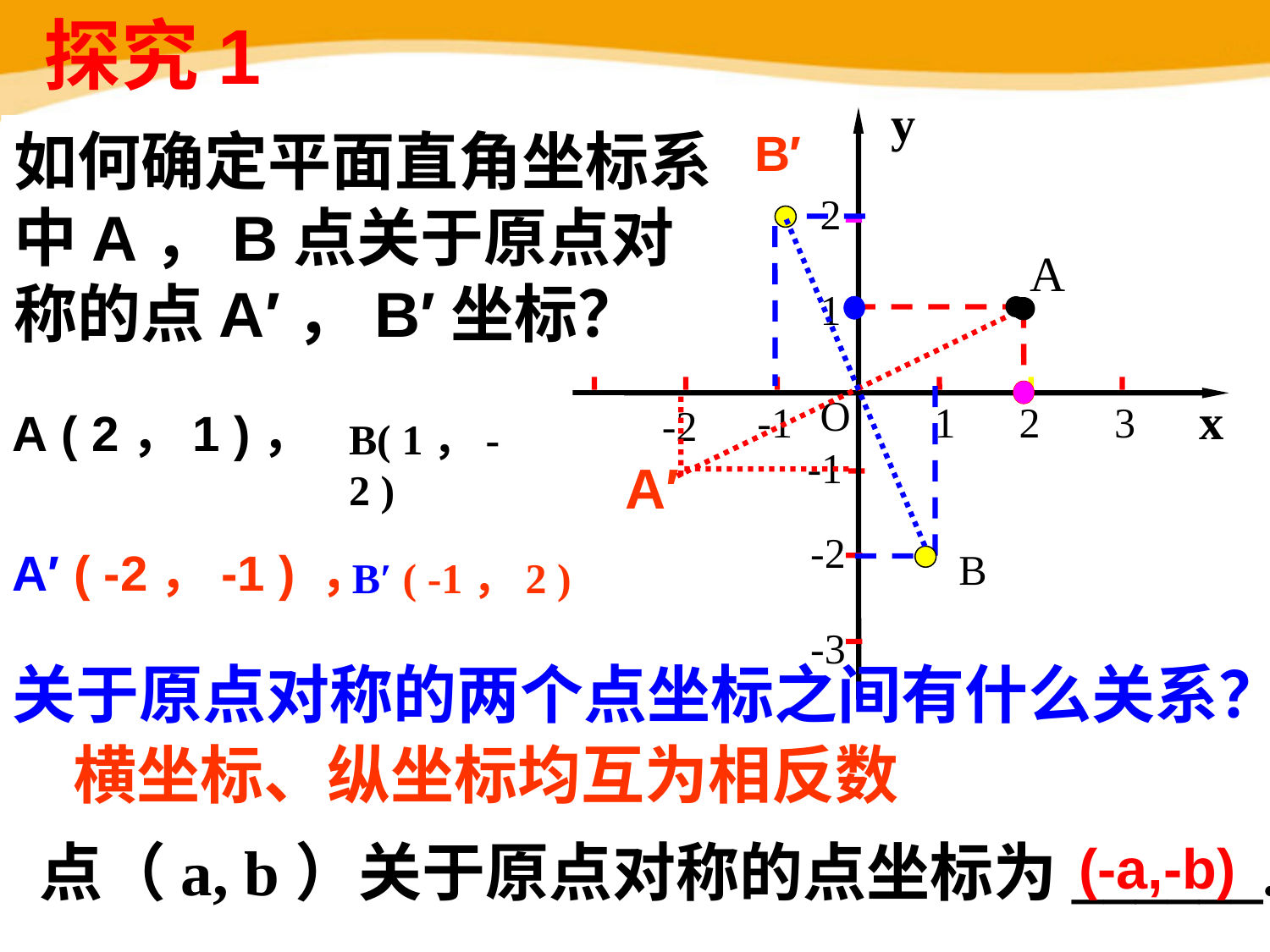

探究1
y
2

A
1

O
x
-3
-1
1
2
3

-2

-1

-2

-3

如何确定平面直角坐标系中A，B点关于原点对称的点A′，B′坐标？
B′

A ( 2，1 )，
B( 1，-2 )
A′

A′ ( -2，-1 ) ，
B
B′ ( -1，2 )

关于原点对称的两个点坐标之间有什么关系？
横坐标、纵坐标均互为相反数
点（a, b）关于原点对称的点坐标为______.
(-a,-b)